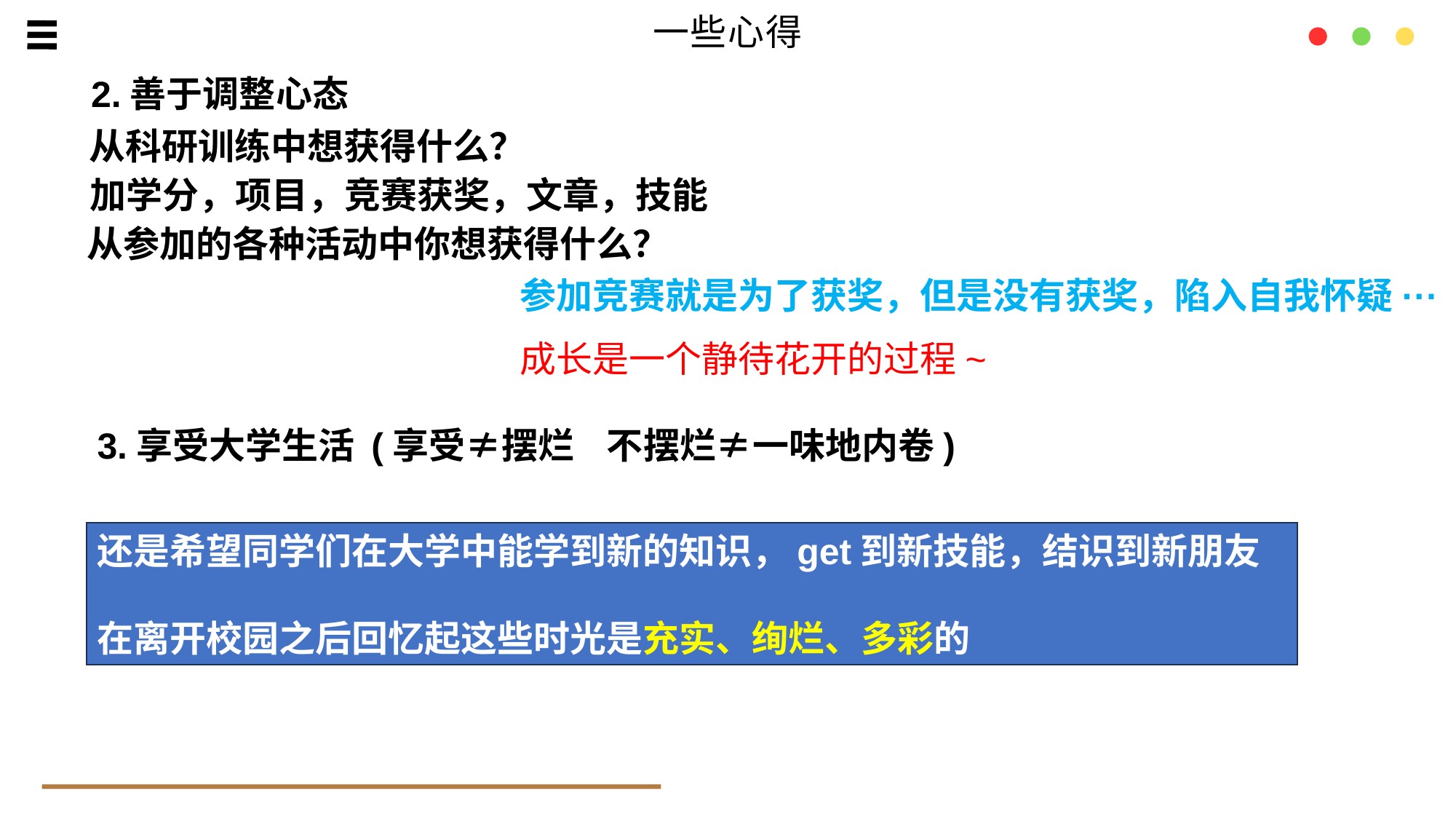

一些心得

2.善于调整心态
从科研训练中想获得什么？
加学分，项目，竞赛获奖，文章，技能
从参加的各种活动中你想获得什么？
参加竞赛就是为了获奖，但是没有获奖，陷入自我怀疑···
成长是一个静待花开的过程~
3.享受大学生活 (享受≠摆烂    不摆烂≠一味地内卷)
还是希望同学们在大学中能学到新的知识，get到新技能，结识到新朋友

在离开校园之后回忆起这些时光是充实、绚烂、多彩的